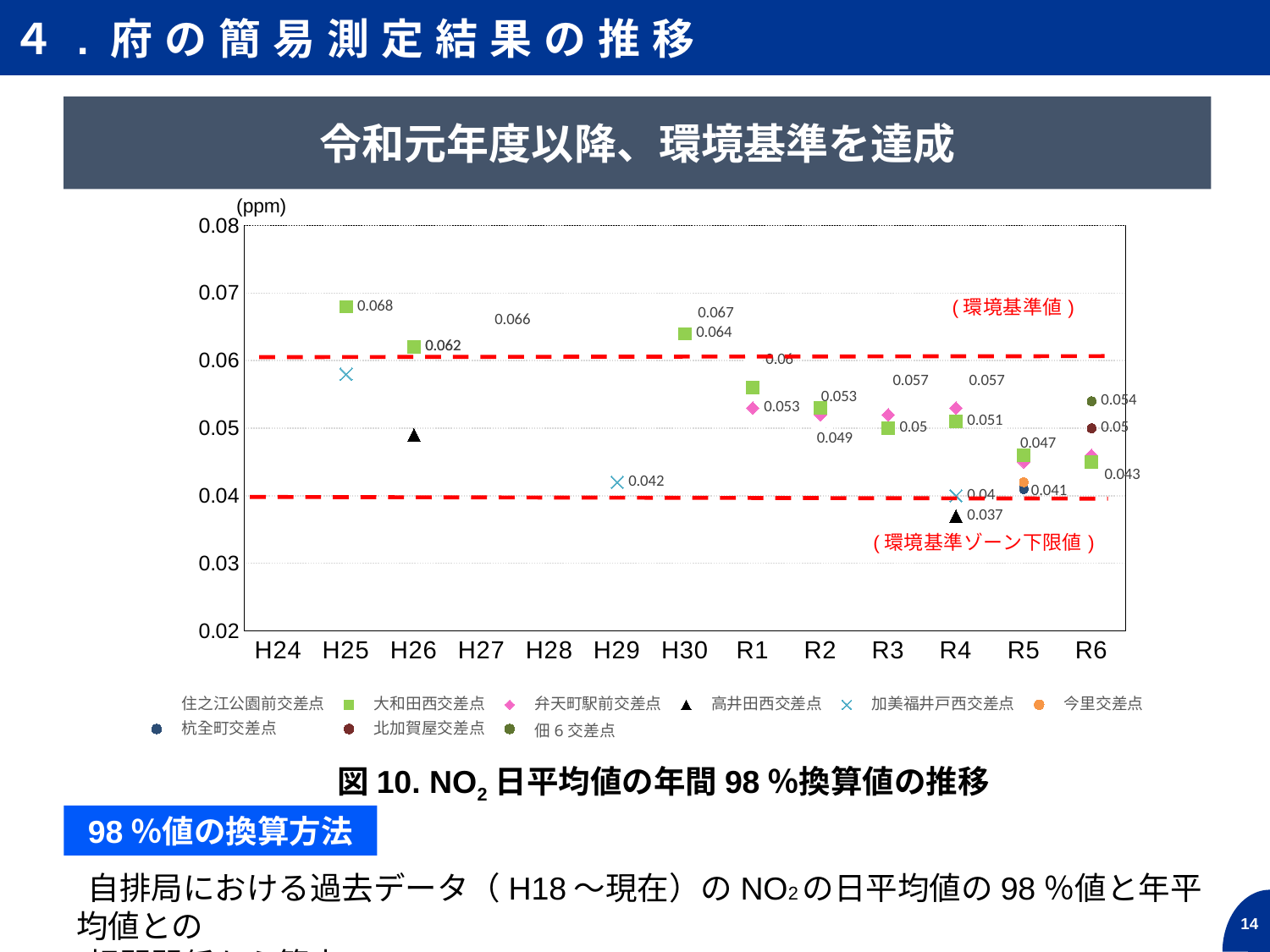

４.府の簡易測定結果の推移
令和元年度以降、環境基準を達成

### Chart

| Category | 住之江公園前交差点 | 大和田西交差点 | 弁天町駅前交差点 | 高井田西交差点 | 加美福井戸西交差点 | 今里交差点 | 杭全町交差点 |  | 佃6交差点 |
|---|---|---|---|---|---|---|---|---|---|
| H24 | None | None | None | None | None | None | None | None | None |
| H25 | None | 0.068 | None | None | 0.058 | None | None | None | None |
| H26 | None | 0.062 | 0.062 | 0.049 | None | None | None | None | None |
| H27 | 0.066 | None | None | None | None | None | None | None | None |
| H28 | None | None | None | None | None | None | None | None | None |
| H29 | None | None | None | None | 0.042 | None | None | None | None |
| H30 | 0.067 | 0.064 | None | None | None | None | None | None | None |
| R1 | 0.06 | 0.056 | 0.053 | None | None | None | None | None | None |
| R2 | 0.049 | 0.053 | 0.052 | None | None | None | None | None | None |
| R3 | 0.057 | 0.05 | 0.052 | None | None | None | None | None | None |
| R4 | 0.057 | 0.051 | 0.053 | 0.037 | 0.04 | None | None | None | None |
| R5 | 0.047 | 0.046 | 0.045 | None | None | 0.042 | 0.041 | None | None |
| R6 | 0.043 | 0.045 | 0.046 | None | None | None | None | 0.05 | 0.054 |
図10. NO2日平均値の年間98％換算値の推移
98％値の換算方法
自排局における過去データ（H18～現在）のNO2の日平均値の98％値と年平均値との
相関関係から算出。